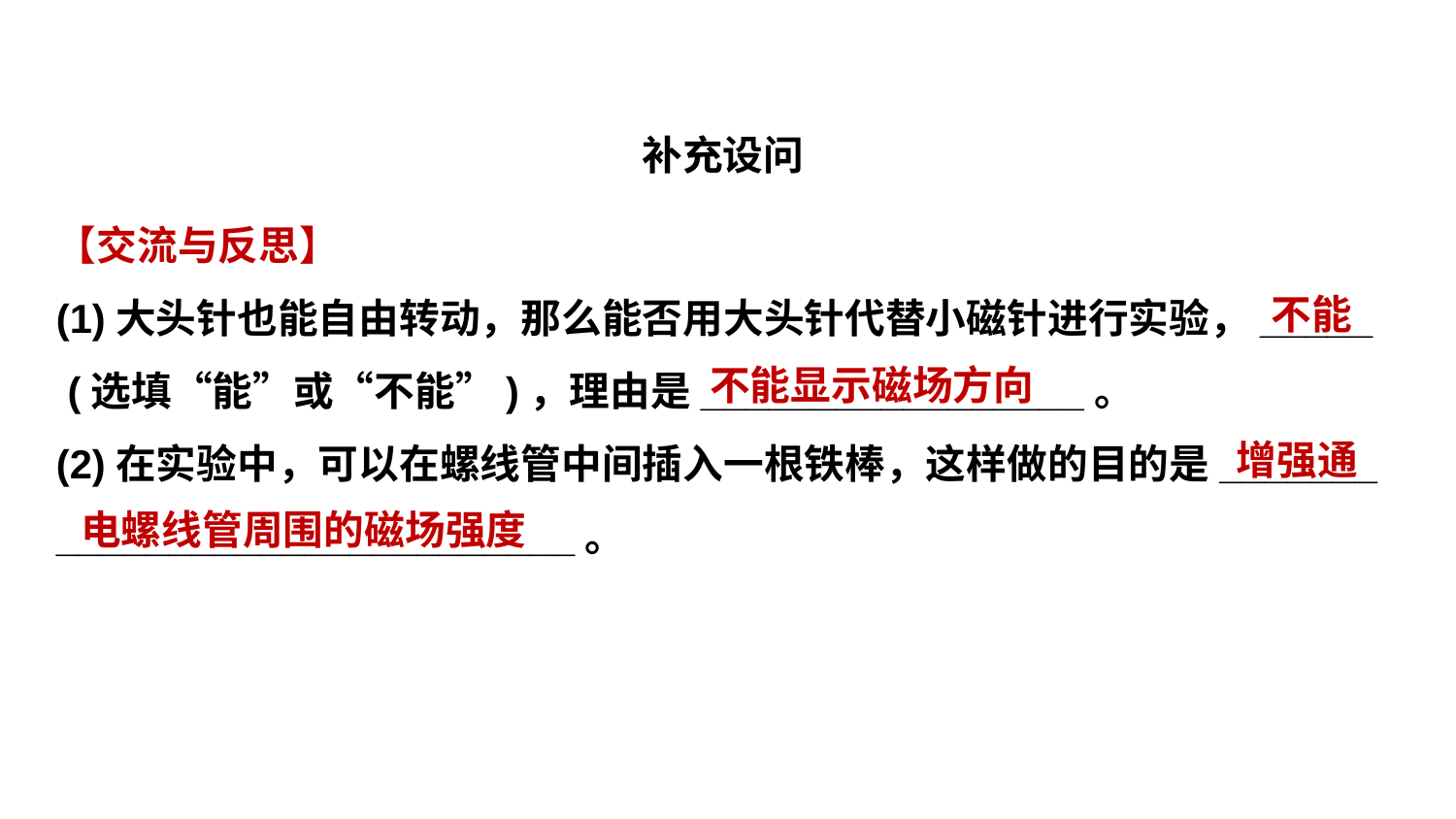

补充设问
【交流与反思】
(1)大头针也能自由转动，那么能否用大头针代替小磁针进行实验，_____
 (选填“能”或“不能”)，理由是_________________。
(2)在实验中，可以在螺线管中间插入一根铁棒，这样做的目的是_______
_______________________。
不能
不能显示磁场方向
增强通
电螺线管周围的磁场强度